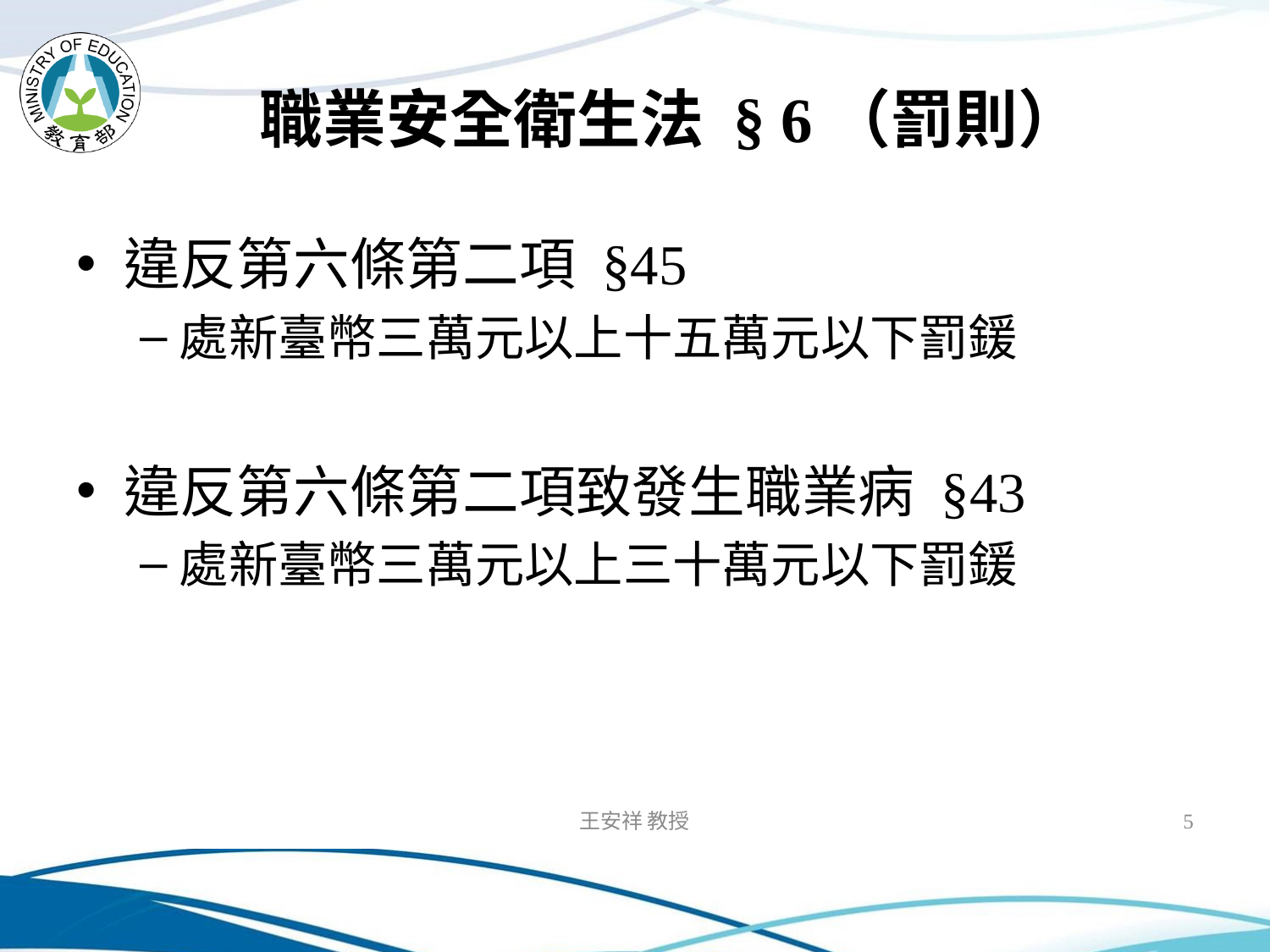

# 職業安全衛生法 § 6（罰則）
違反第六條第二項 §45
處新臺幣三萬元以上十五萬元以下罰鍰

違反第六條第二項致發生職業病 §43
處新臺幣三萬元以上三十萬元以下罰鍰
王安祥 教授
5